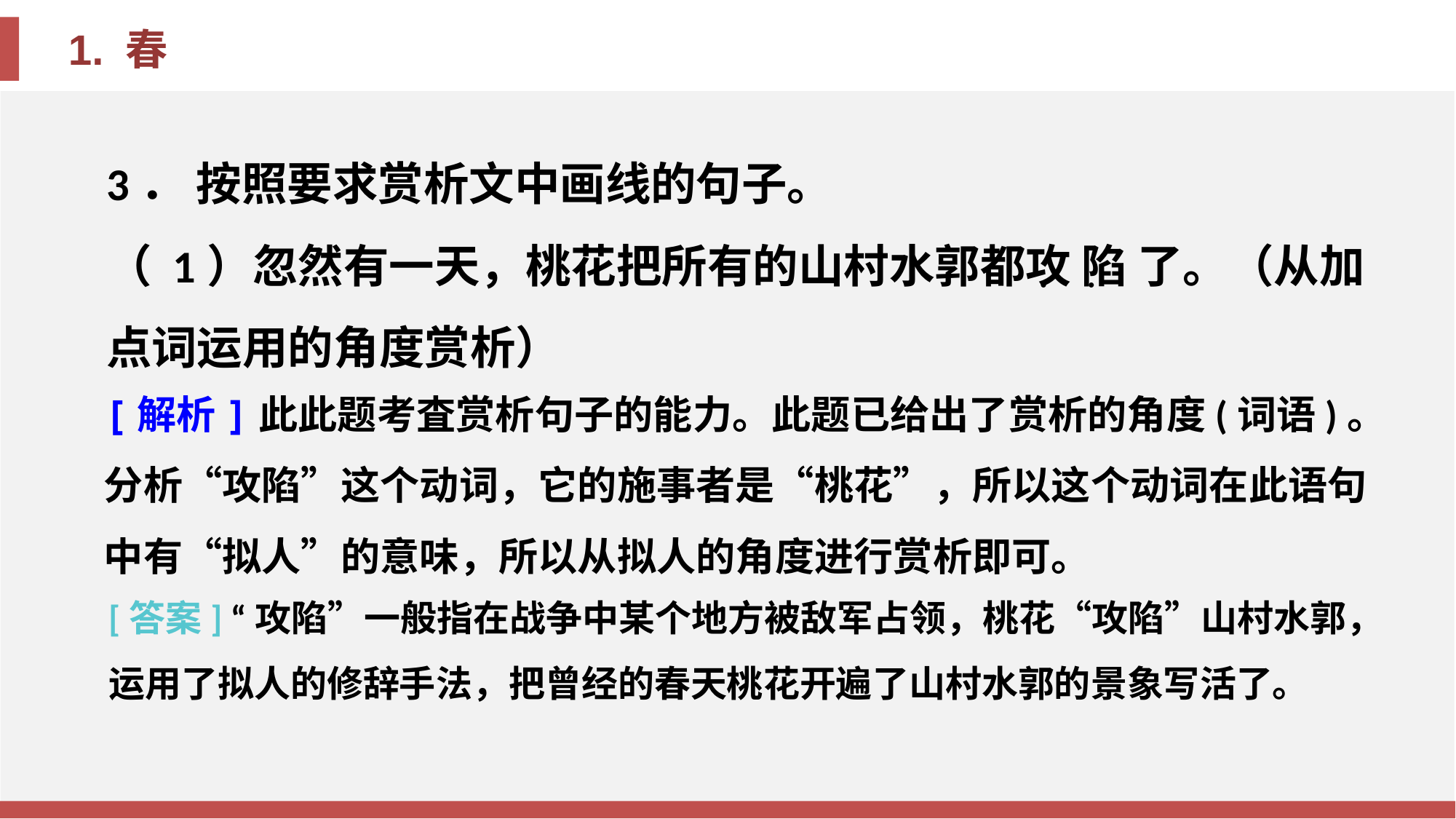

3． 按照要求赏析文中画线的句子。
（ 1）忽然有一天，桃花把所有的山村水郭都攻 陷 了。（从加点词运用的角度赏析）
·
·
[解析]此此题考査赏析句子的能力。此题已给出了赏析的角度(词语)。分析“攻陷”这个动词，它的施事者是“桃花”，所以这个动词在此语句中有“拟人”的意味，所以从拟人的角度进行赏析即可。
[答案] “攻陷”一般指在战争中某个地方被敌军占领，桃花“攻陷”山村水郭，运用了拟人的修辞手法，把曾经的春天桃花开遍了山村水郭的景象写活了。